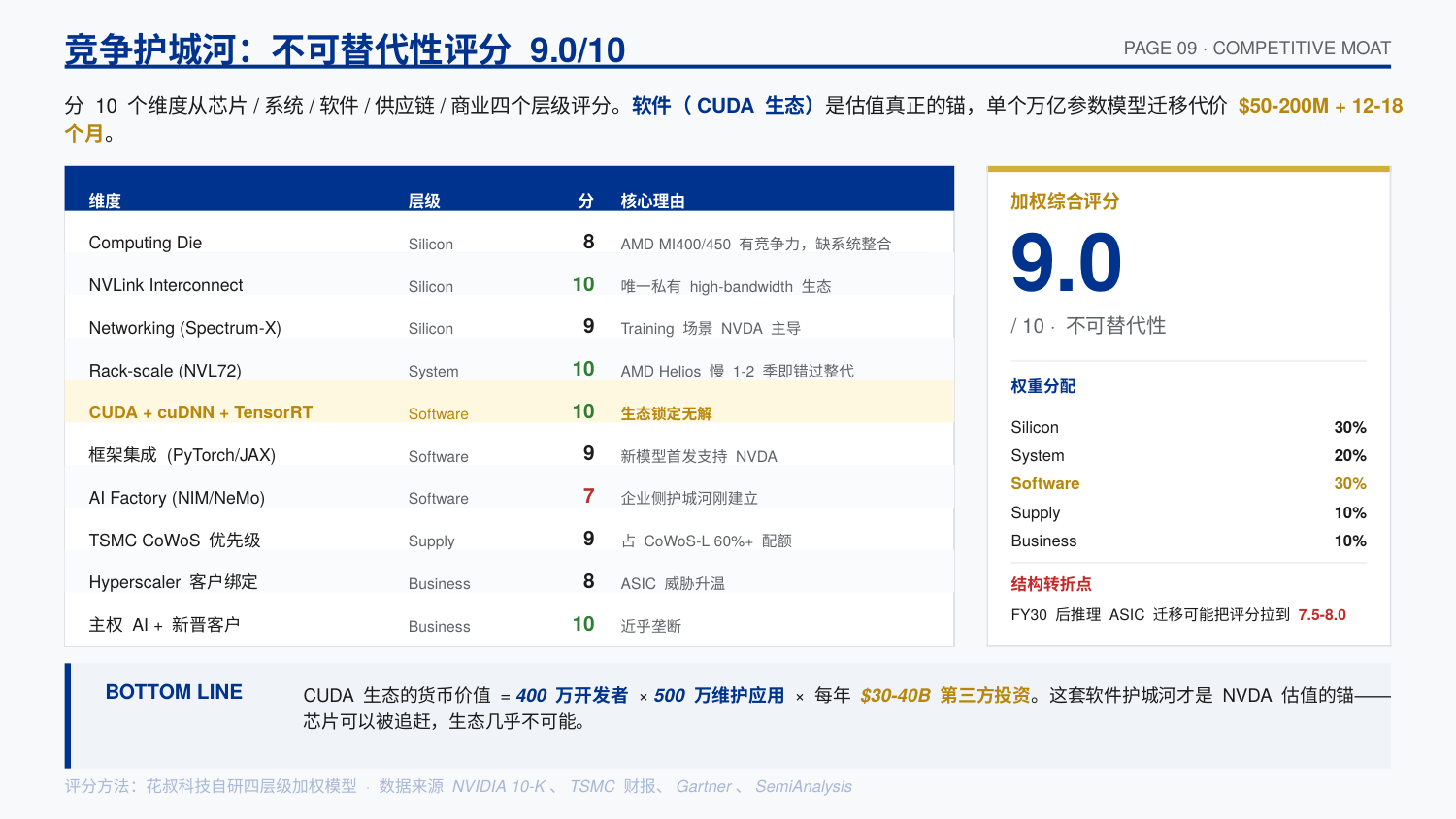

竞争护城河：不可替代性评分 9.0/10
PAGE 09 · COMPETITIVE MOAT

分 10 个维度从芯片/系统/软件/供应链/商业四个层级评分。软件（CUDA 生态）是估值真正的锚，单个万亿参数模型迁移代价 $50-200M + 12-18 个月。

维度
层级
分
核心理由

加权综合评分
Computing Die
Silicon
8
AMD MI400/450 有竞争力，缺系统整合
9.0

NVLink Interconnect
Silicon
10
唯一私有 high-bandwidth 生态
Networking (Spectrum-X)
Silicon
9
Training 场景 NVDA 主导
/ 10 · 不可替代性

Rack-scale (NVL72)
System
10
AMD Helios 慢 1-2 季即错过整代

权重分配

CUDA + cuDNN + TensorRT
Software
10
生态锁定无解
Silicon
30%
框架集成 (PyTorch/JAX)
Software
9
新模型首发支持 NVDA
System
20%

AI Factory (NIM/NeMo)
Software
7
企业侧护城河刚建立
Software
30%
Supply
10%
TSMC CoWoS 优先级
Supply
9
占 CoWoS-L 60%+ 配额
Business
10%

Hyperscaler 客户绑定
Business
8
ASIC 威胁升温

结构转折点
主权 AI + 新晋客户
Business
10
近乎垄断
FY30 后推理 ASIC 迁移可能把评分拉到 7.5-8.0

BOTTOM LINE
CUDA 生态的货币价值 = 400 万开发者 × 500 万维护应用 × 每年 $30-40B 第三方投资。这套软件护城河才是 NVDA 估值的锚——芯片可以被追赶，生态几乎不可能。
评分方法：花叔科技自研四层级加权模型 · 数据来源 NVIDIA 10-K、TSMC 财报、Gartner、SemiAnalysis